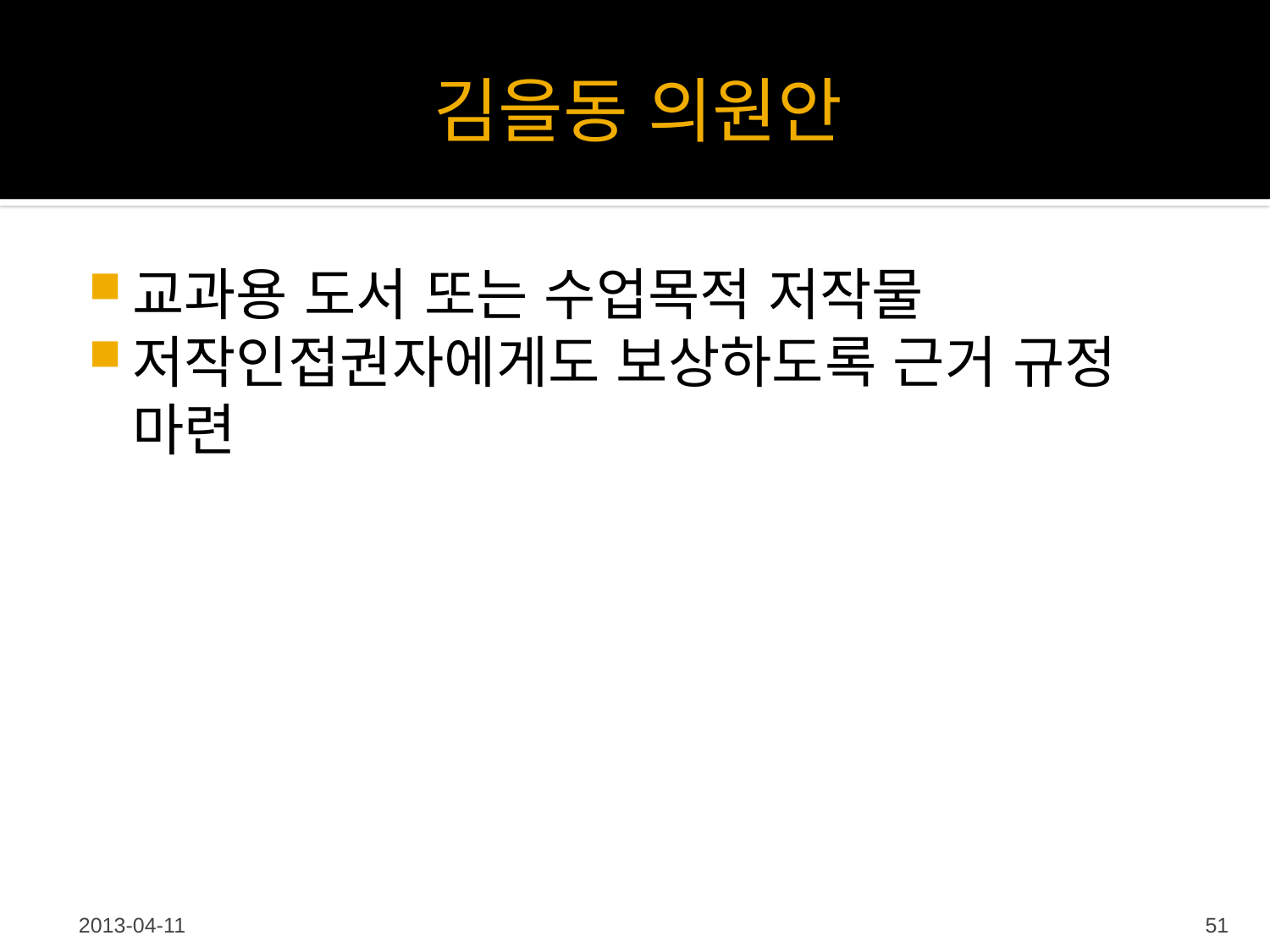

# 김을동 의원안
교과용 도서 또는 수업목적 저작물
저작인접권자에게도 보상하도록 근거 규정 마련
2013-04-11
51